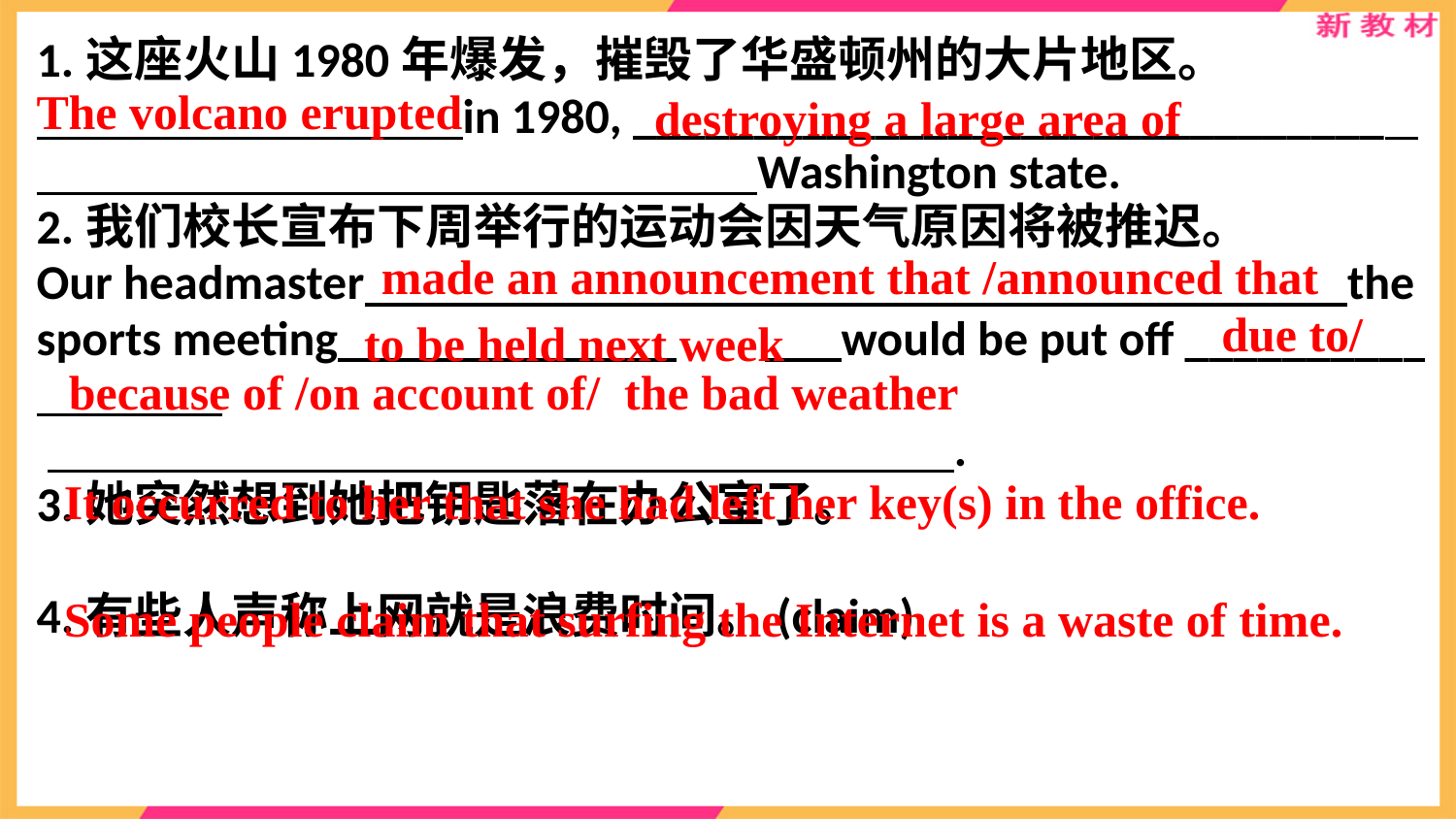

1.这座火山1980年爆发，摧毁了华盛顿州的大片地区。
                                       in 1980, _______________________________                                                                      Washington state.
2.我们校长宣布下周举行的运动会因天气原因将被推迟。
Our headmaster                                                                                          the sports meeting                               	       would be put off _________
                                                                                    .
3.她突然想到她把钥匙落在办公室了。

4.有些人声称上网就是浪费时间。(claim)

The volcano erupted
destroying a large area of
made an announcement that /announced that
                                                                                               due to/ because of /on account of/  the bad weather
to be held next week
It occurred to her that she had left her key(s) in the office.
Some people claim that surfing the Internet is a waste of time.